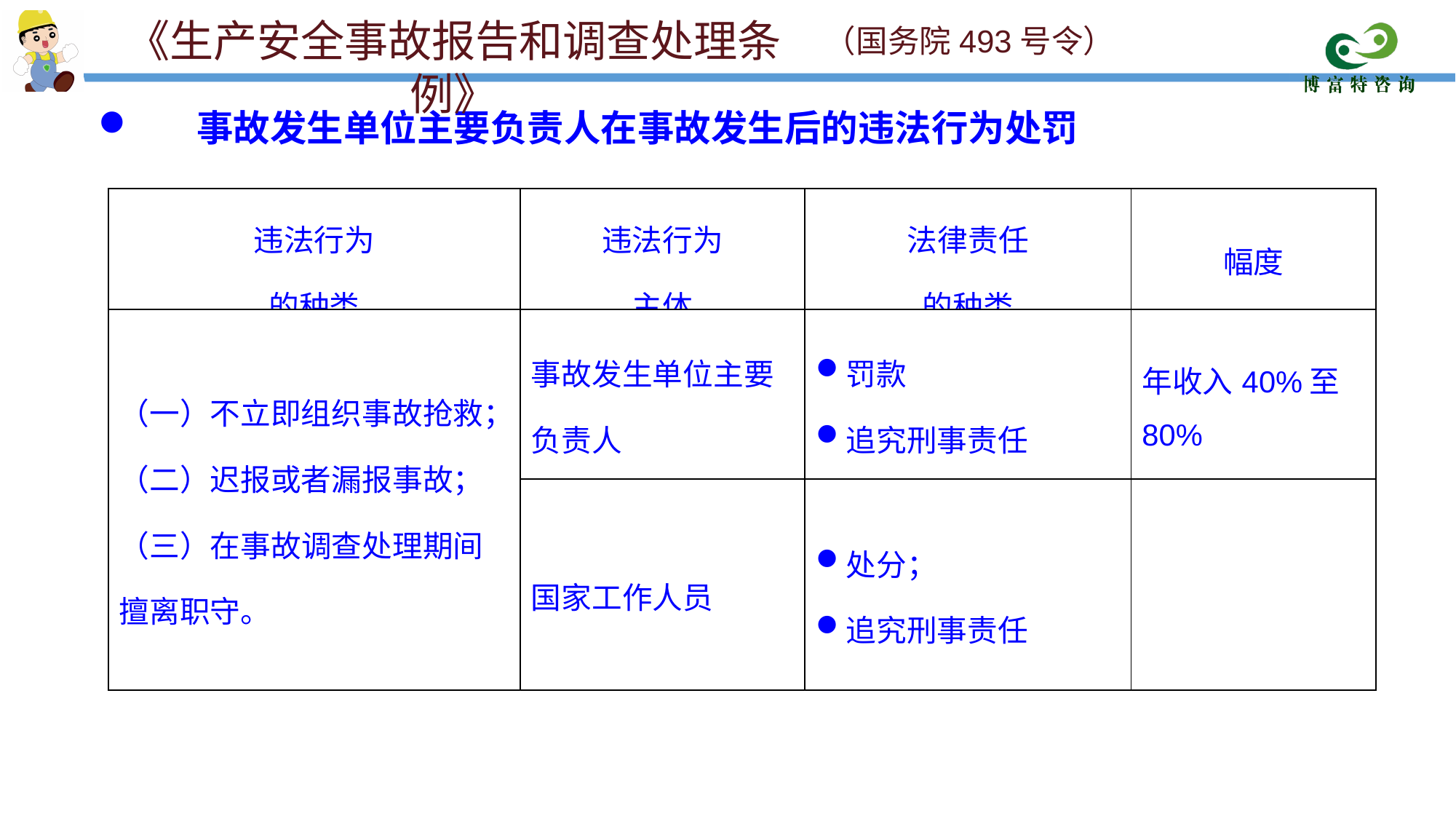

《生产安全事故报告和调查处理条例》
（国务院493号令）
事故发生单位主要负责人在事故发生后的违法行为处罚
| 违法行为 的种类 | 违法行为 主体 | 法律责任 的种类 | 幅度 |
| --- | --- | --- | --- |
| （一）不立即组织事故抢救； （二）迟报或者漏报事故； （三）在事故调查处理期间擅离职守。 | 事故发生单位主要负责人 | 罚款 追究刑事责任 | 年收入40%至80% |
|  | 国家工作人员 | 处分； 追究刑事责任 |  |